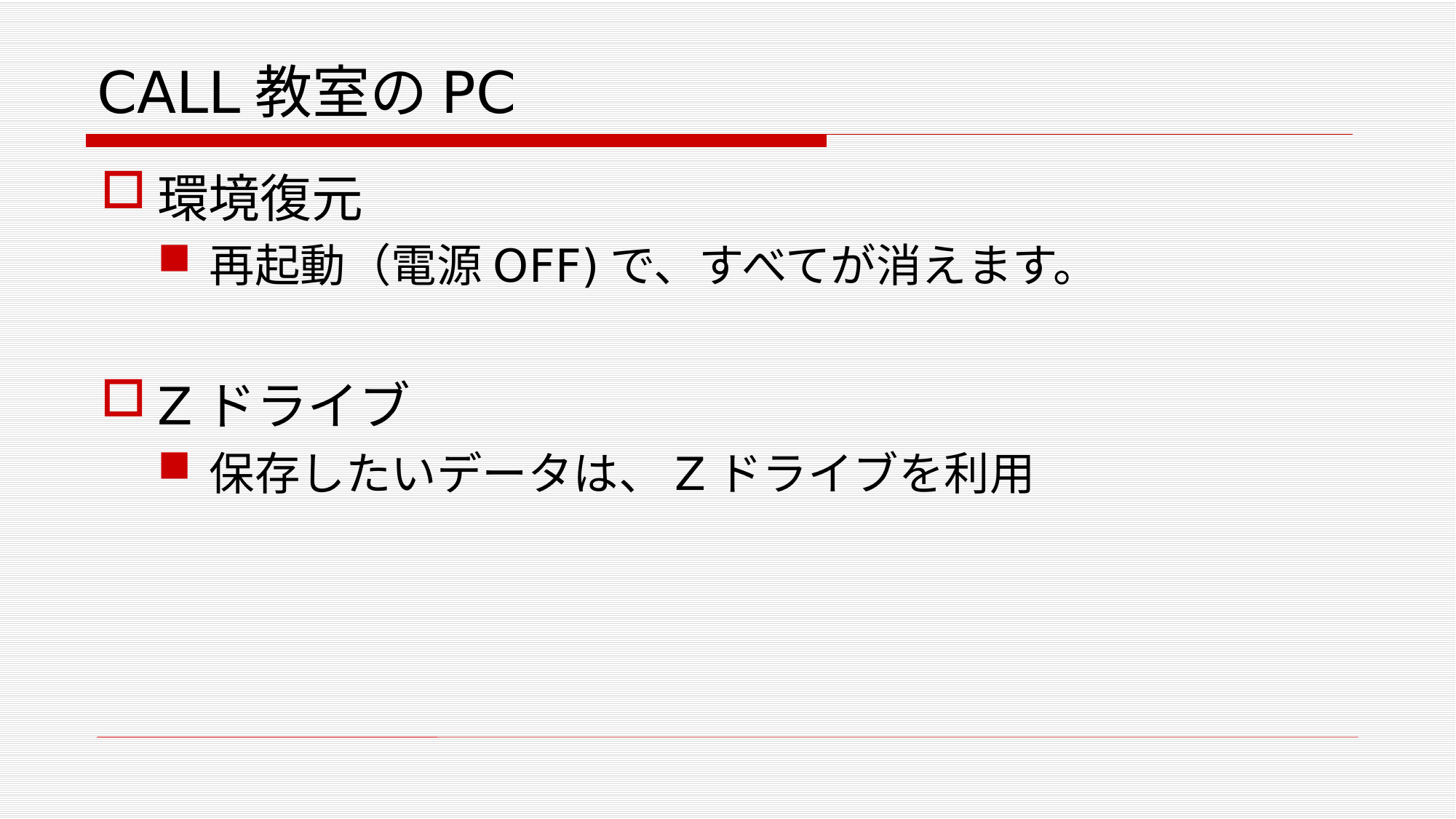

# CALL教室のPC
環境復元
再起動（電源OFF)で、すべてが消えます。

Zドライブ
保存したいデータは、Zドライブを利用